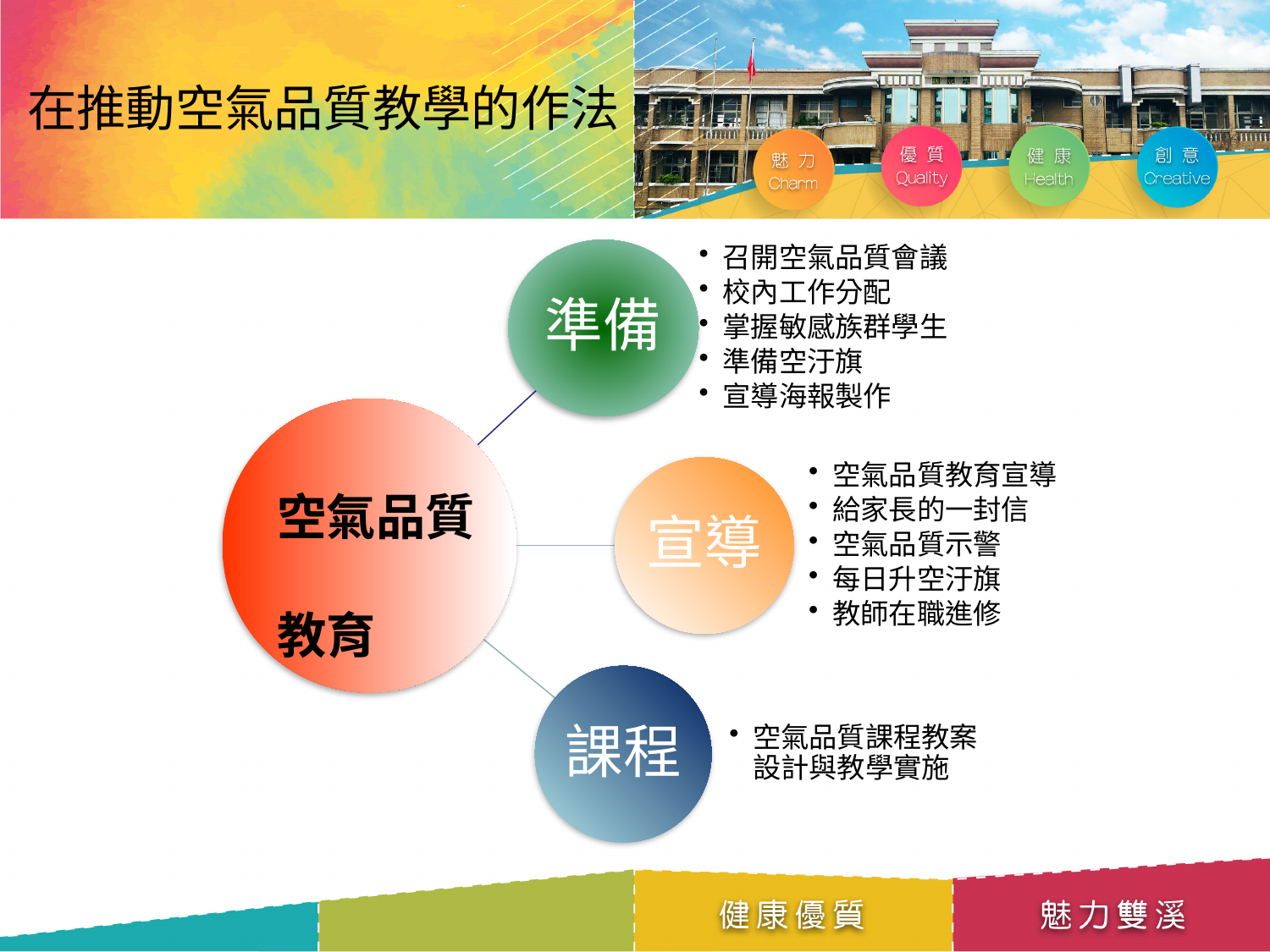

在推動空氣品質教學的作法
準備
召開空氣品質會議
校內工作分配
掌握敏感族群學生
準備空汙旗
宣導海報製作
課程
空氣品質課程教案設計與教學實施
宣導
空氣品質教育宣導
給家長的一封信
空氣品質示警
每日升空汙旗
教師在職進修
空氣品質
教育